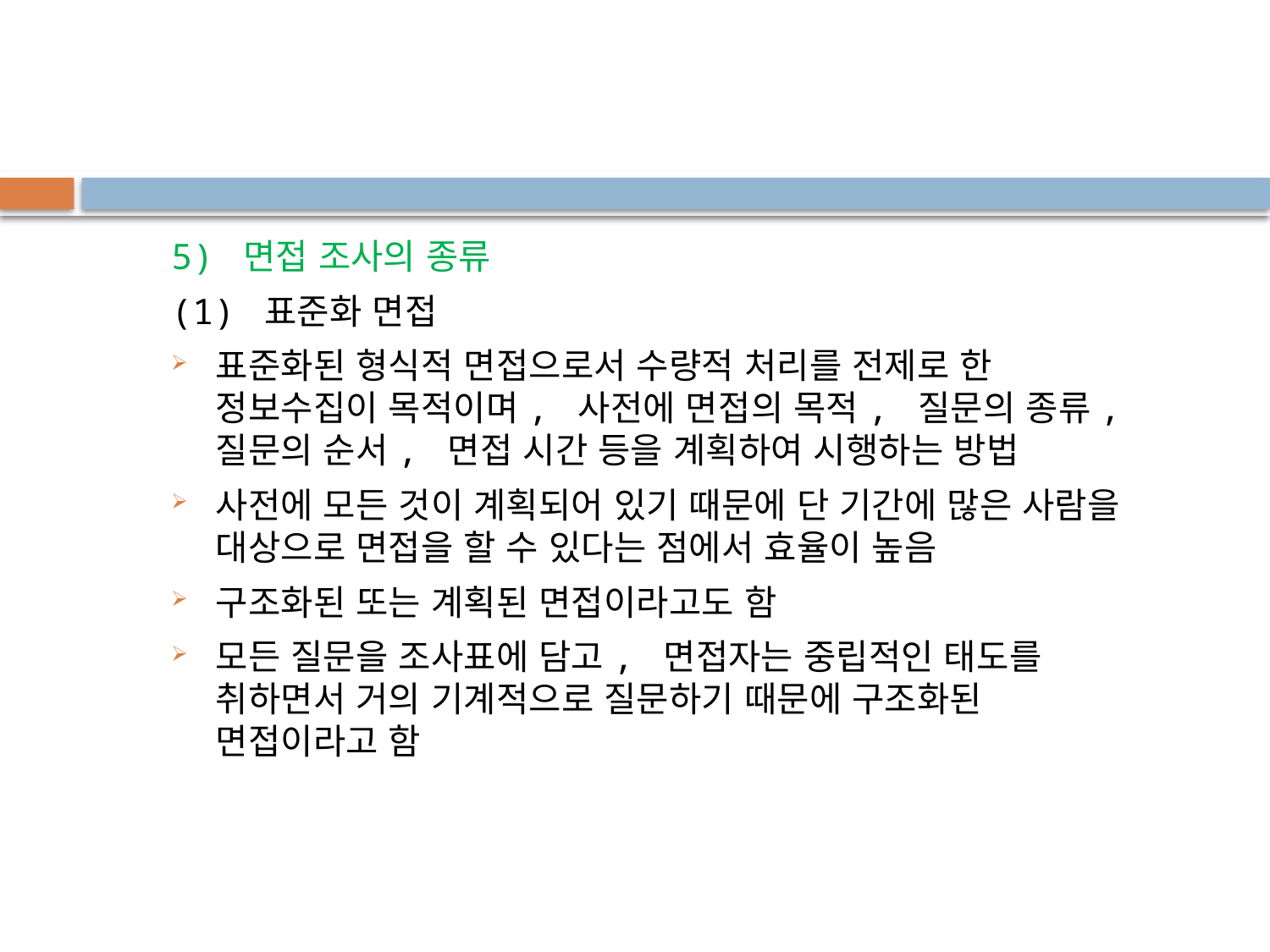

5) 면접 조사의 종류
(1) 표준화 면접
표준화된 형식적 면접으로서 수량적 처리를 전제로 한 정보수집이 목적이며, 사전에 면접의 목적, 질문의 종류, 질문의 순서, 면접 시간 등을 계획하여 시행하는 방법
사전에 모든 것이 계획되어 있기 때문에 단 기간에 많은 사람을 대상으로 면접을 할 수 있다는 점에서 효율이 높음
구조화된 또는 계획된 면접이라고도 함
모든 질문을 조사표에 담고, 면접자는 중립적인 태도를 취하면서 거의 기계적으로 질문하기 때문에 구조화된 면접이라고 함